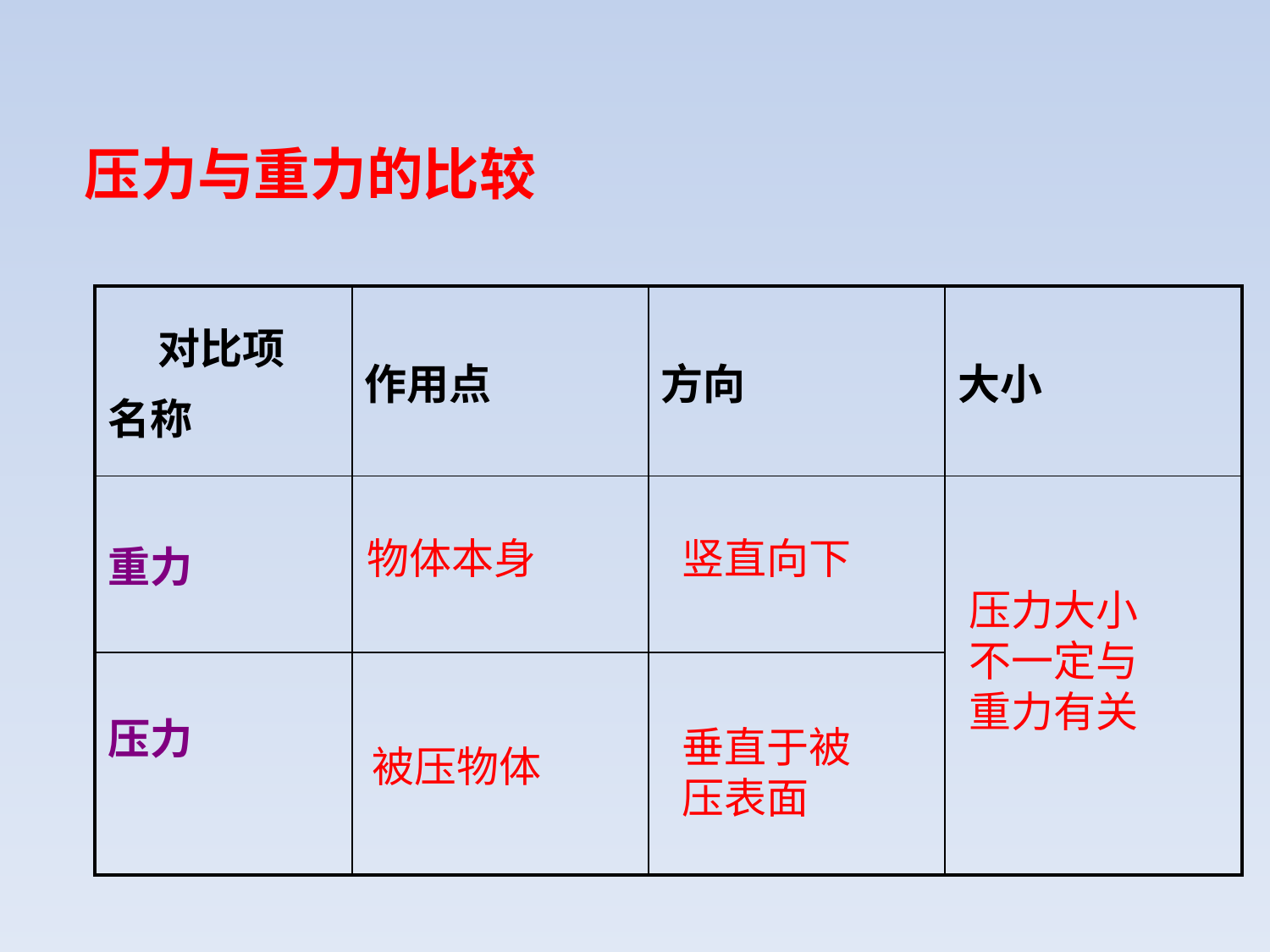

压力与重力的比较
| 对比项 名称 | 作用点 | 方向 | 大小 |
| --- | --- | --- | --- |
| 重力 |  |  |  |
| 压力 |  |  |  |
物体本身
竖直向下
压力大小不一定与重力有关
垂直于被压表面

被压物体